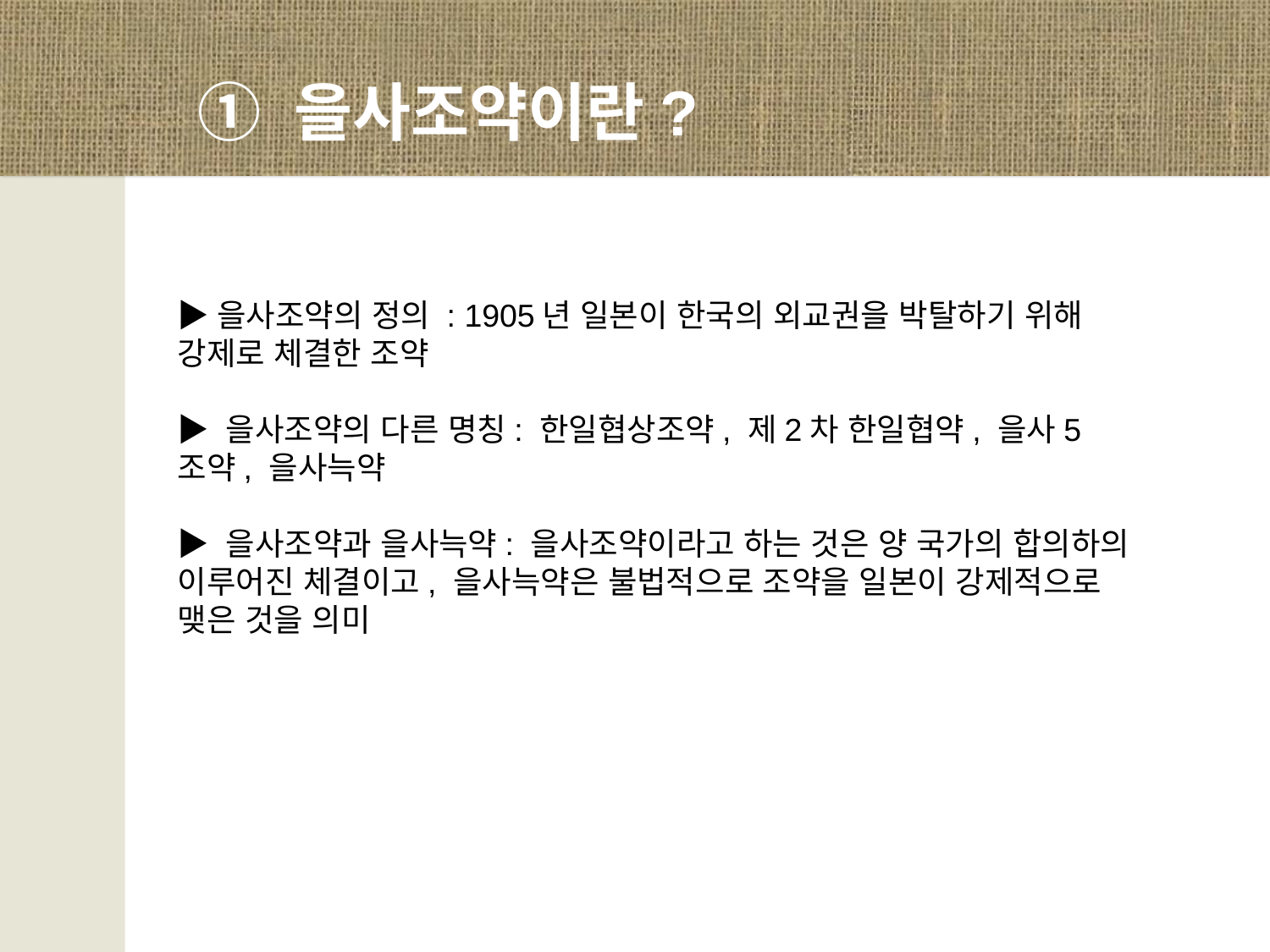

① 을사조약이란?

▶을사조약의 정의 : 1905년 일본이 한국의 외교권을 박탈하기 위해 강제로 체결한 조약

▶ 을사조약의 다른 명칭: 한일협상조약, 제2차 한일협약, 을사5조약, 을사늑약

▶ 을사조약과 을사늑약: 을사조약이라고 하는 것은 양 국가의 합의하의 이루어진 체결이고, 을사늑약은 불법적으로 조약을 일본이 강제적으로 맺은 것을 의미